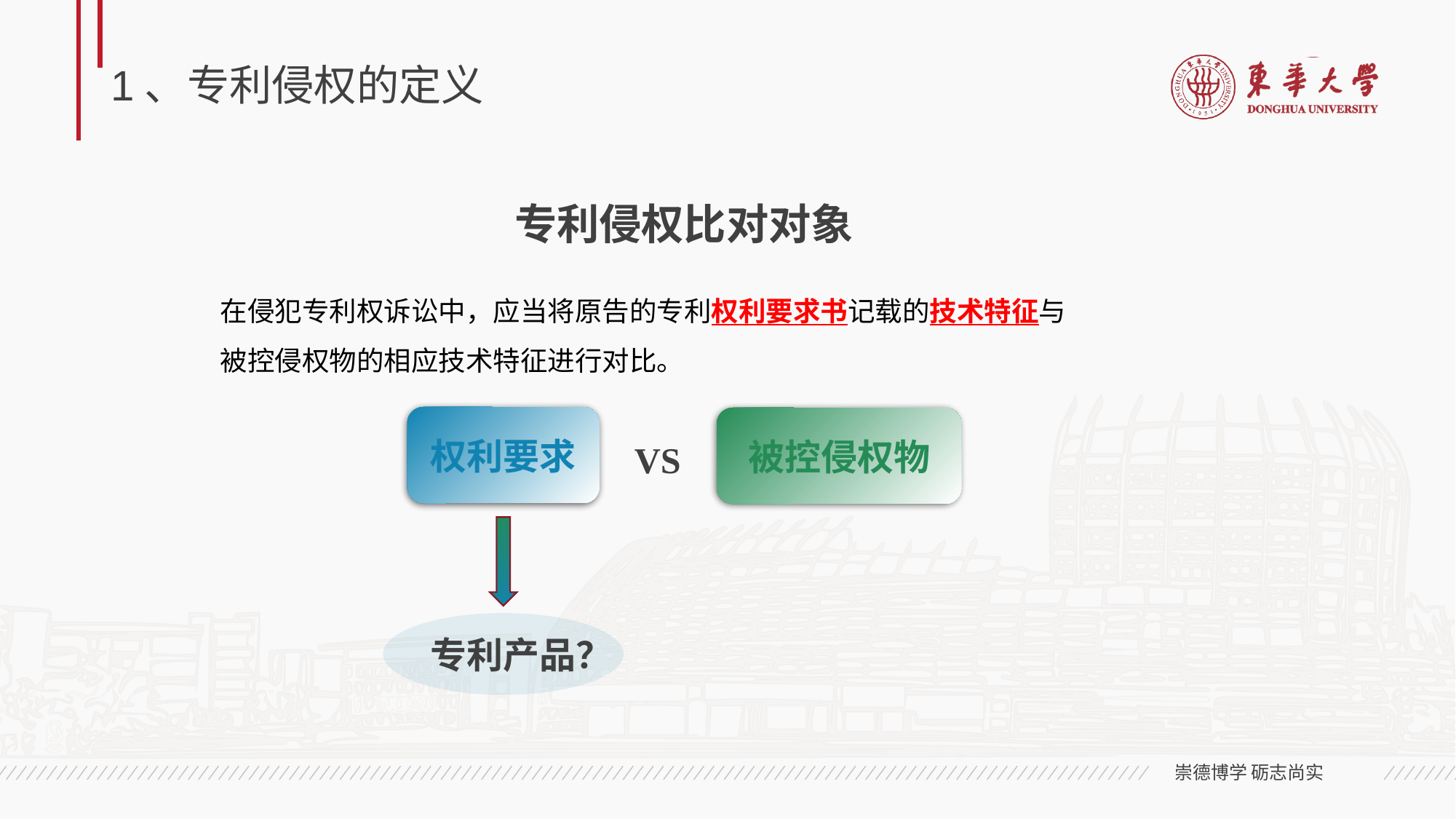

# 1、专利侵权的定义
专利侵权比对对象
在侵犯专利权诉讼中，应当将原告的专利权利要求书记载的技术特征与
被控侵权物的相应技术特征进行对比。
权利要求
被控侵权物
VS

专利产品？